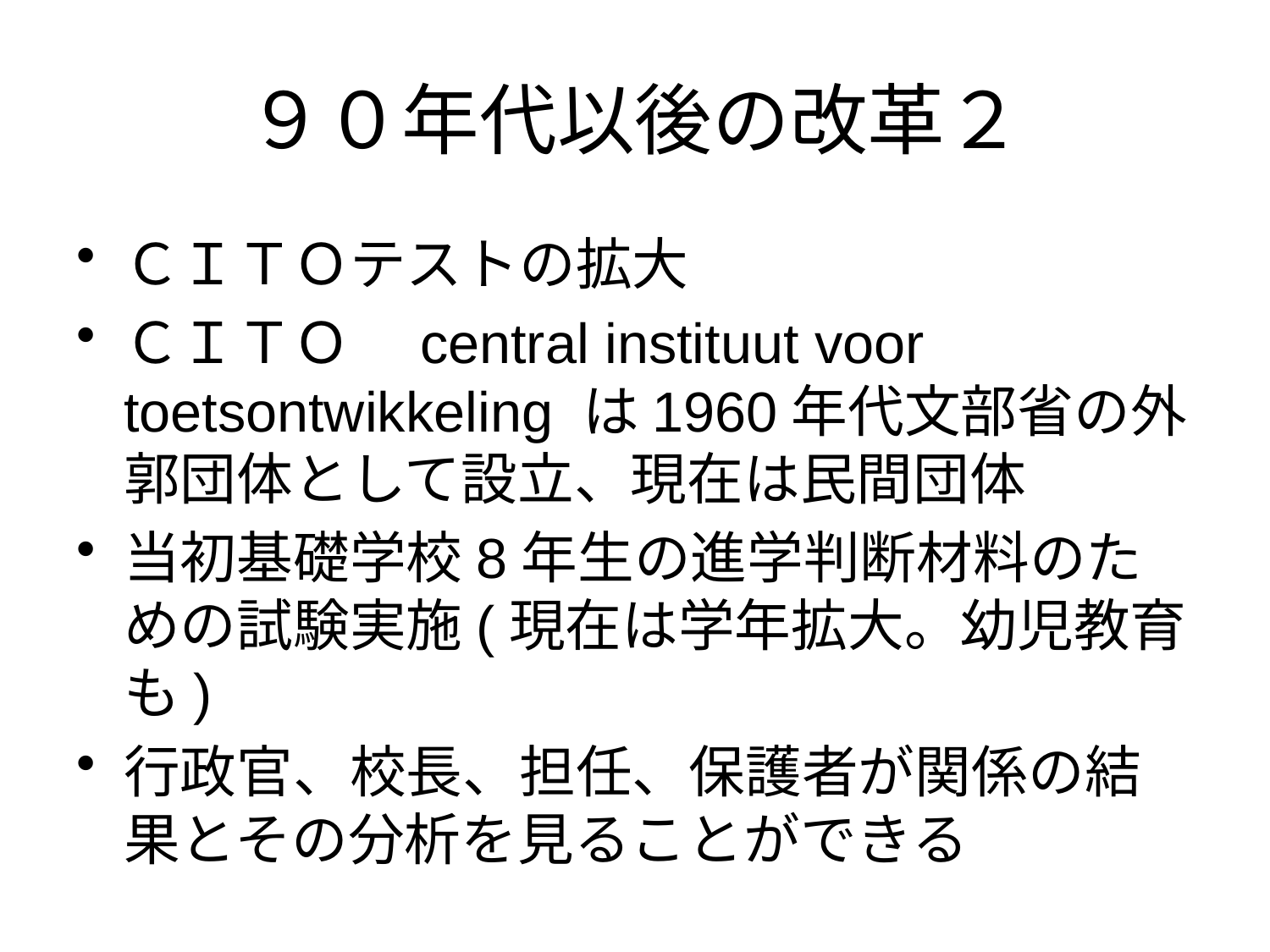

# ９０年代以後の改革２
ＣＩＴＯテストの拡大
ＣＩＴＯ　central instituut voor toetsontwikkeling は1960年代文部省の外郭団体として設立、現在は民間団体
当初基礎学校8年生の進学判断材料のための試験実施(現在は学年拡大。幼児教育も)
行政官、校長、担任、保護者が関係の結果とその分析を見ることができる